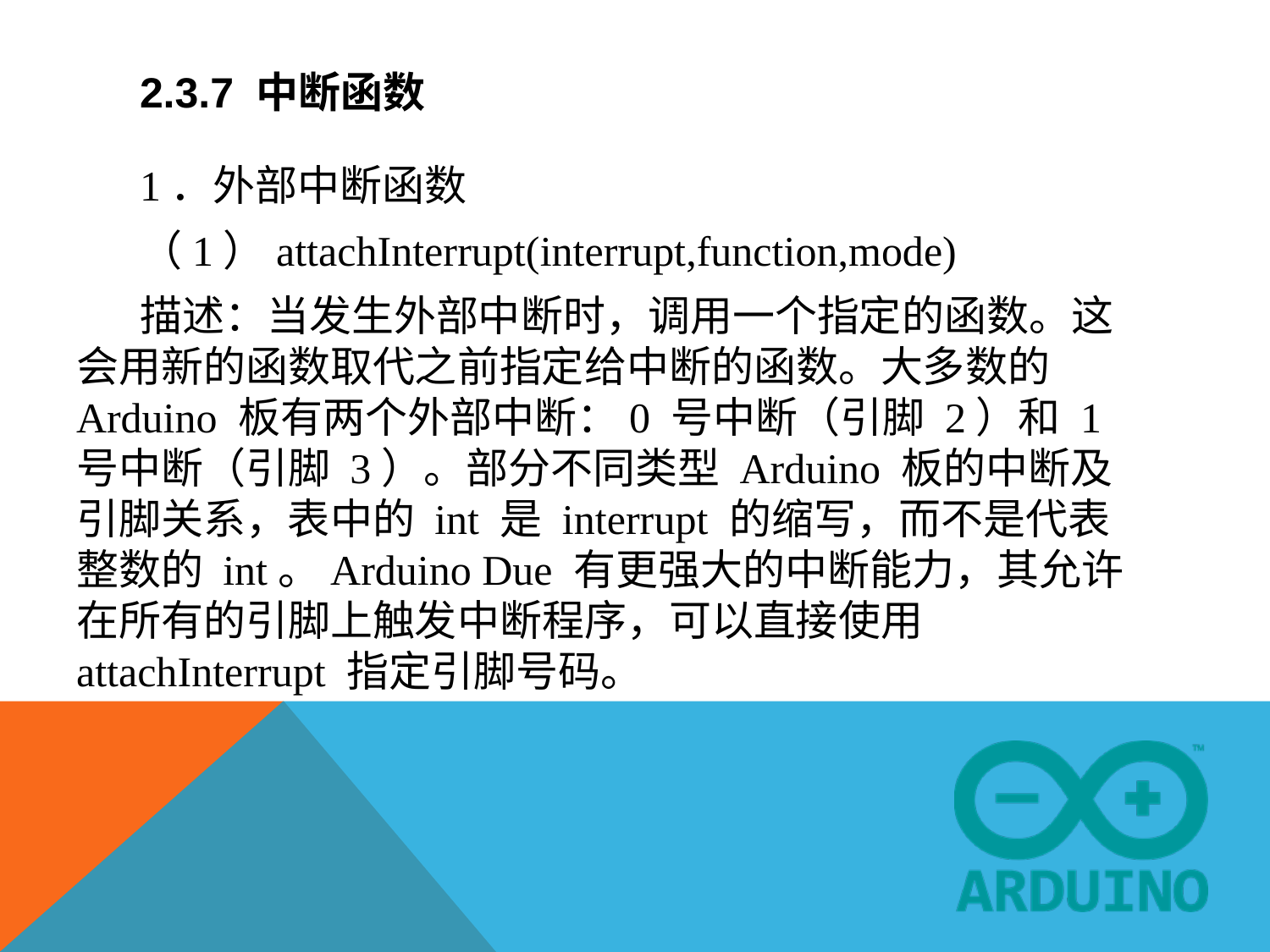

# 2.3.7 中断函数
1．外部中断函数
（1）attachInterrupt(interrupt,function,mode)
描述：当发生外部中断时，调用一个指定的函数。这会用新的函数取代之前指定给中断的函数。大多数的 Arduino 板有两个外部中断：0 号中断（引脚 2）和 1 号中断（引脚 3）。部分不同类型 Arduino 板的中断及引脚关系，表中的 int 是 interrupt 的缩写，而不是代表整数的 int。Arduino Due 有更强大的中断能力，其允许在所有的引脚上触发中断程序，可以直接使用attachInterrupt 指定引脚号码。